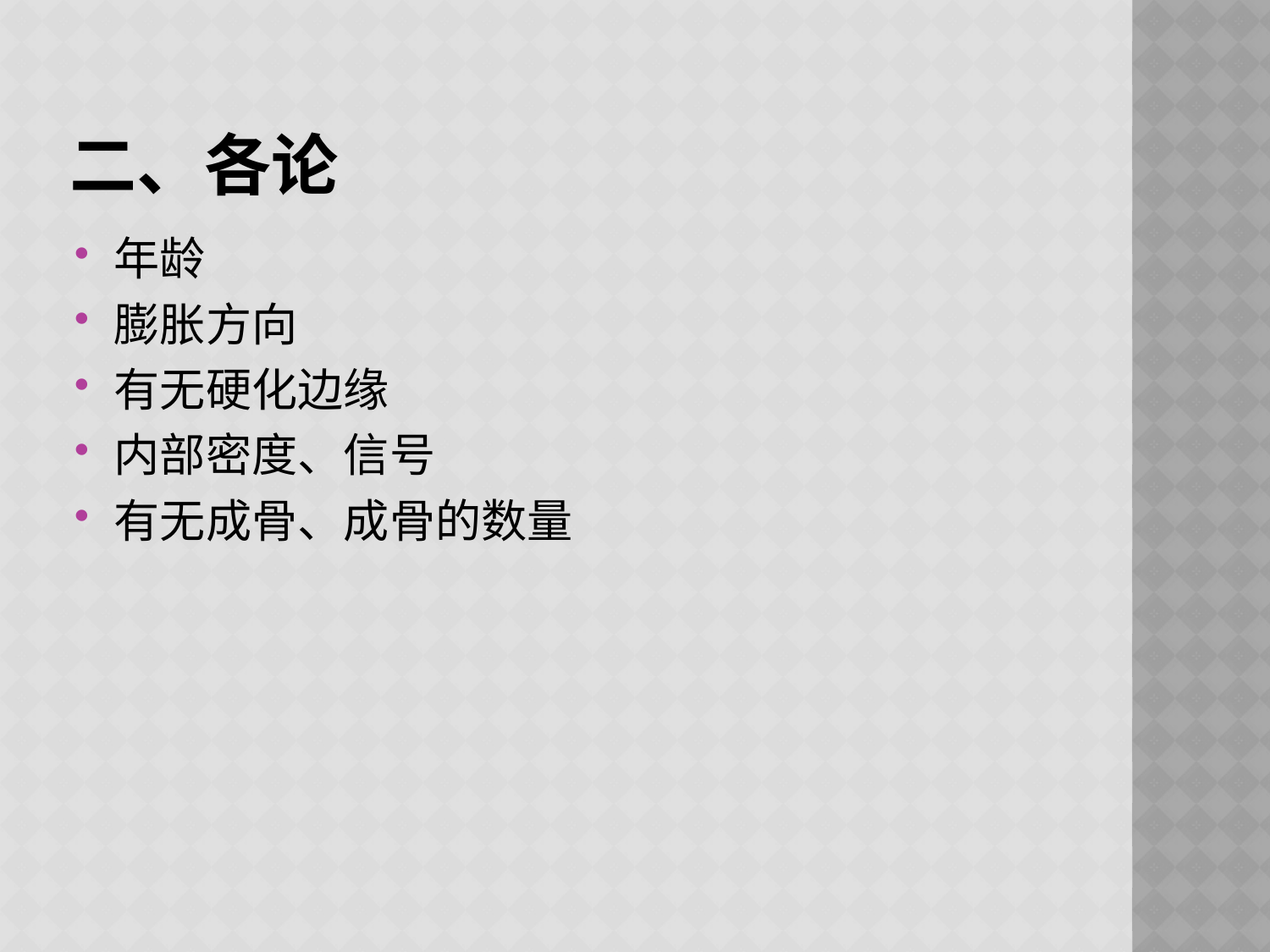

# 二、各论
年龄
膨胀方向
有无硬化边缘
内部密度、信号
有无成骨、成骨的数量